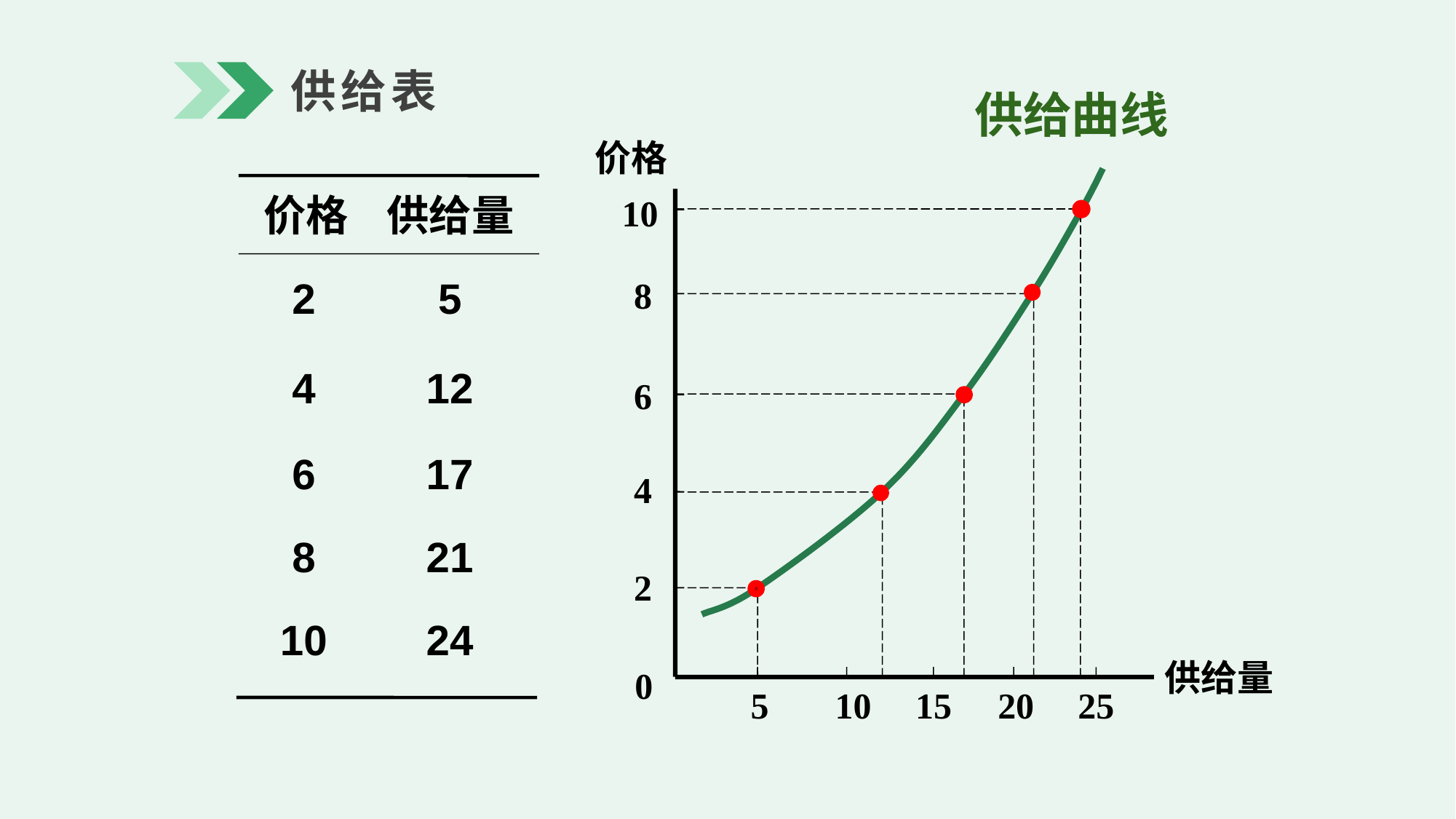

供给表

供给曲线

价格

10
价格    供给量

8
2
5

12
4
6

6
17
4

21
8
2

10
24
供给量
0

5
10
15
20
25

36